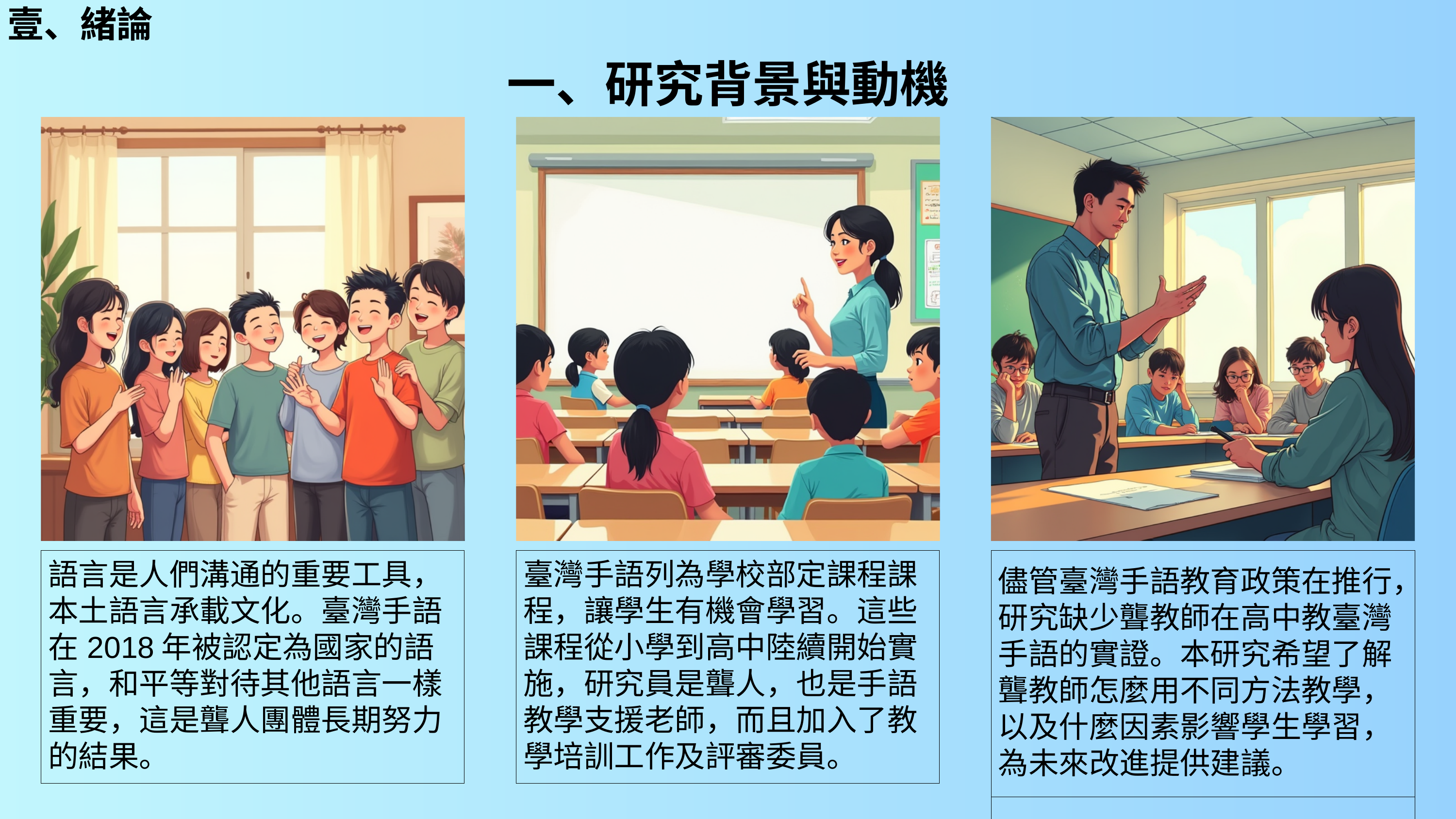

壹、緒論

一、研究背景與動機

| 語言是人們溝通的重要工具，本土語言承載文化。臺灣手語在2018年被認定為國家的語言，和平等對待其他語言一樣重要，這是聾人團體長期努力的結果。 |
| --- |
| 臺灣手語列為學校部定課程課程，讓學生有機會學習。這些課程從小學到高中陸續開始實施，研究員是聾人，也是手語教學支援老師，而且加入了教學培訓工作及評審委員。 |
| --- |
| 儘管臺灣手語教育政策在推行，研究缺少聾教師在高中教臺灣手語的實證。本研究希望了解聾教師怎麼用不同方法教學，以及什麼因素影響學生學習，為未來改進提供建議。 |
| --- |
|  |